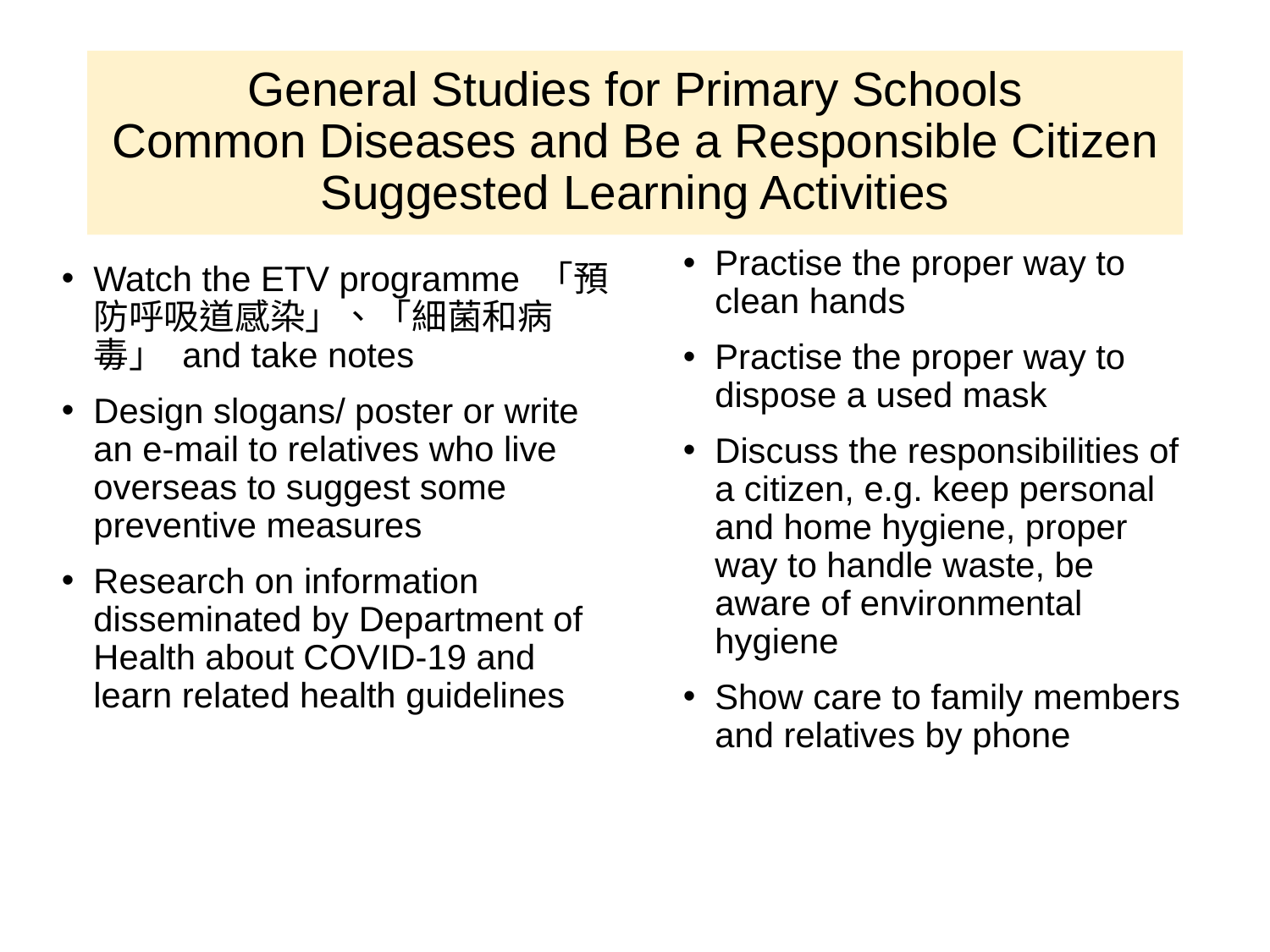

# General Studies for Primary Schools Common Diseases and Be a Responsible Citizen Suggested Learning Activities
Practise the proper way to clean hands
Practise the proper way to dispose a used mask
Discuss the responsibilities of a citizen, e.g. keep personal and home hygiene, proper way to handle waste, be aware of environmental hygiene
Show care to family members and relatives by phone
Watch the ETV programme 「預防呼吸道感染」、「細菌和病毒」 and take notes
Design slogans/ poster or write an e-mail to relatives who live overseas to suggest some preventive measures
Research on information disseminated by Department of Health about COVID-19 and learn related health guidelines